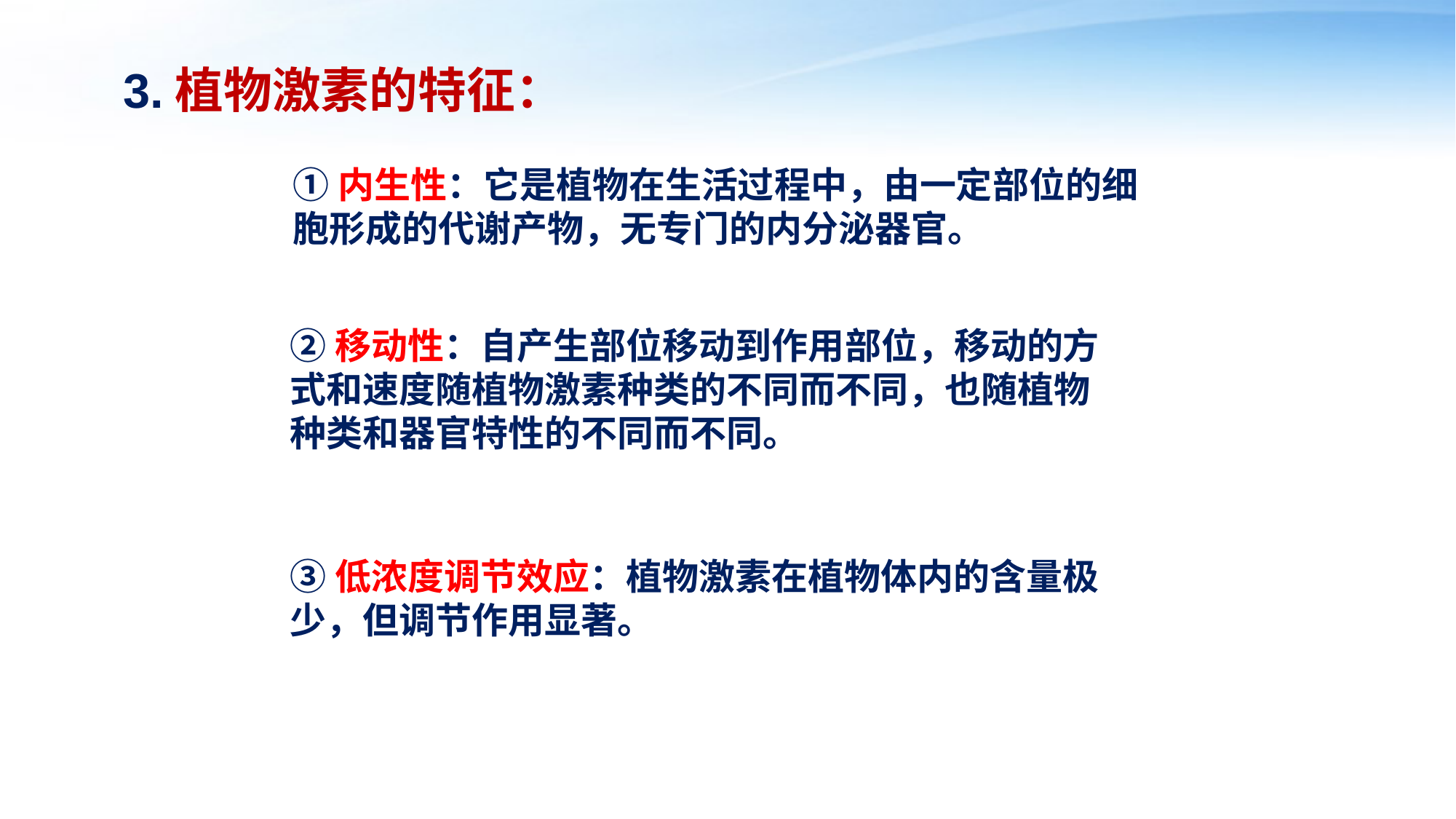

3.植物激素的特征：
①内生性：它是植物在生活过程中，由一定部位的细胞形成的代谢产物，无专门的内分泌器官。
②移动性：自产生部位移动到作用部位，移动的方式和速度随植物激素种类的不同而不同，也随植物种类和器官特性的不同而不同。
③低浓度调节效应：植物激素在植物体内的含量极少，但调节作用显著。